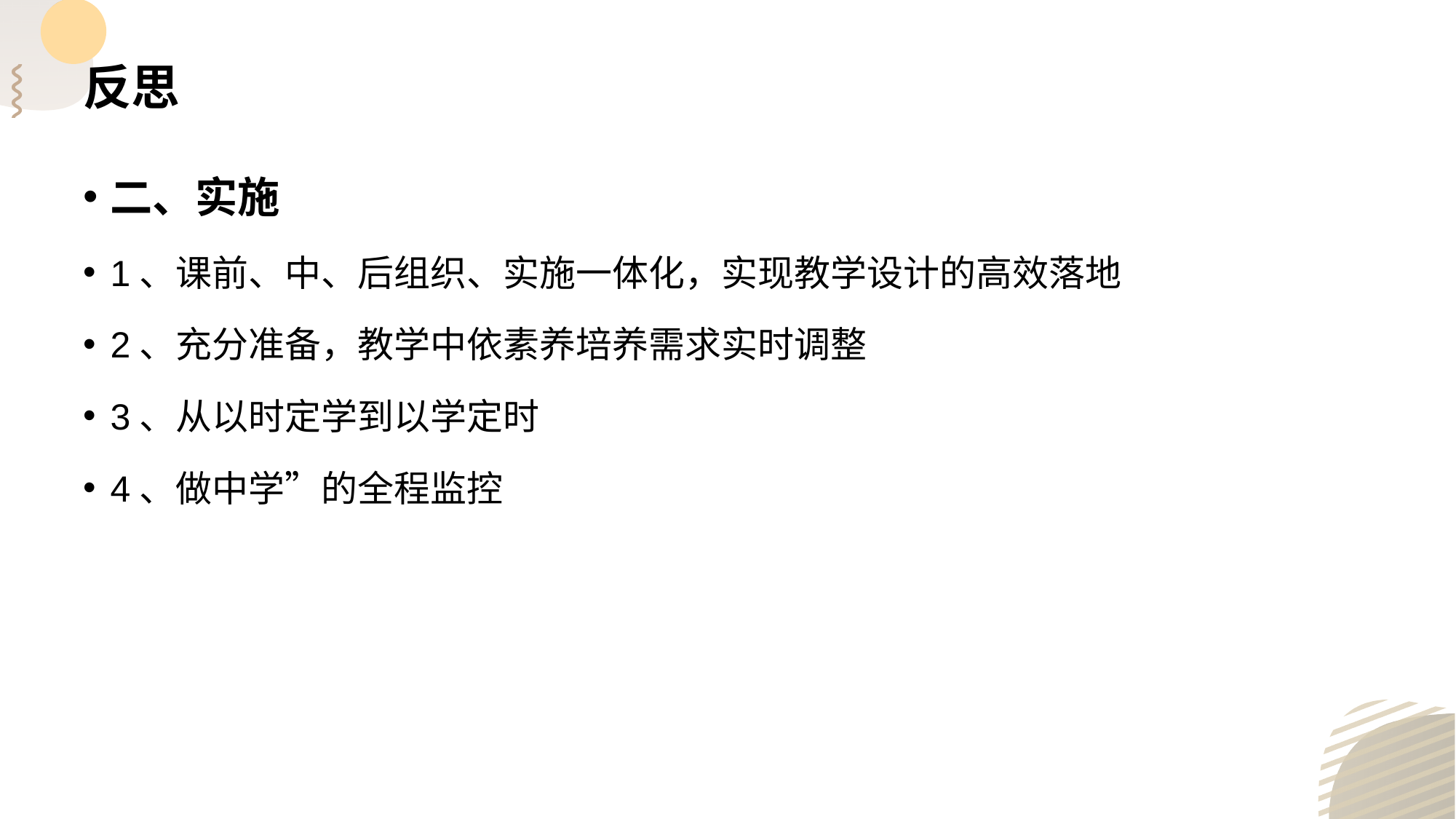

# 反思
二、实施
1、课前、中、后组织、实施一体化，实现教学设计的高效落地
2、充分准备，教学中依素养培养需求实时调整
3、从以时定学到以学定时
4、做中学”的全程监控